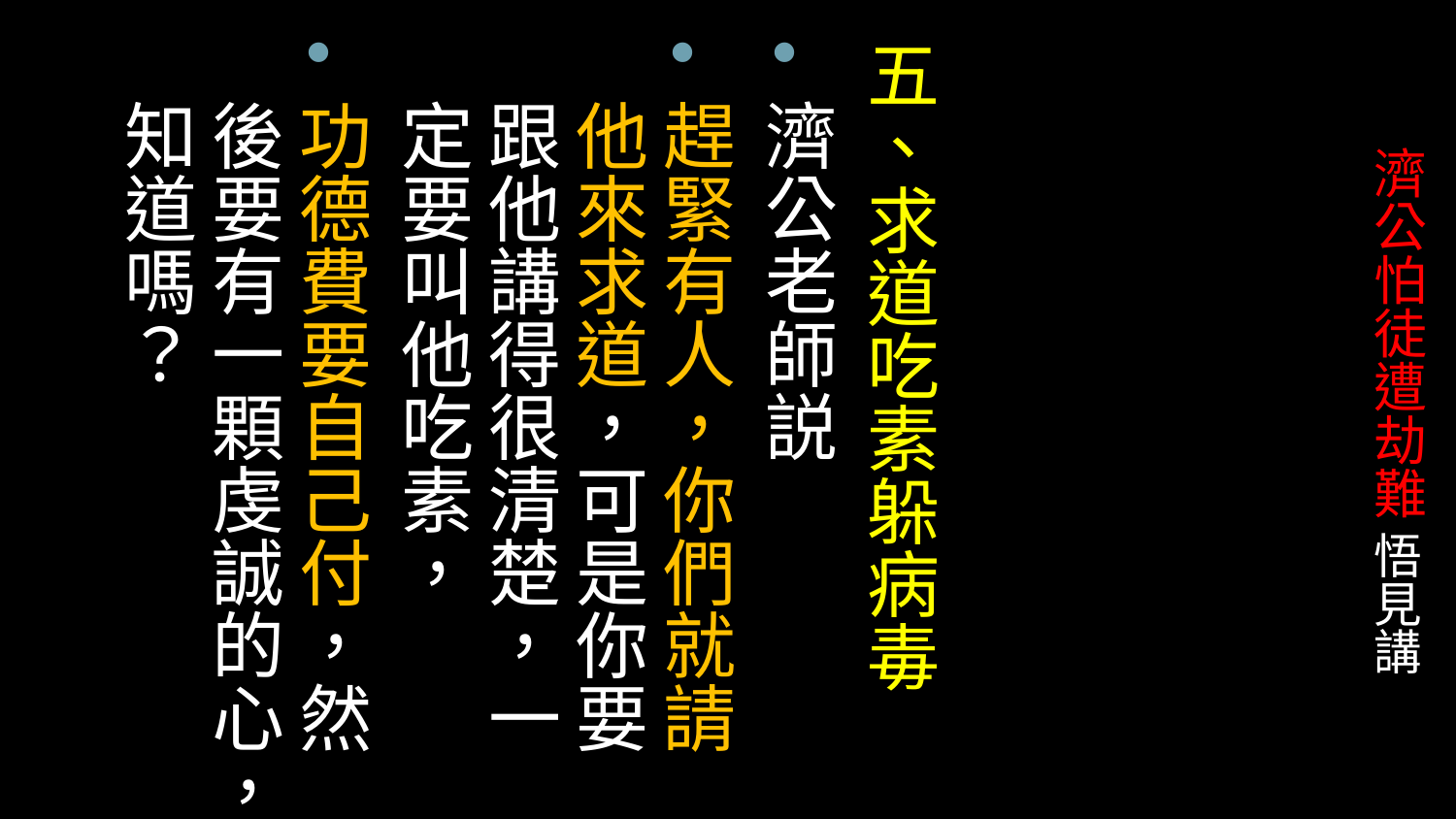

五、求道吃素躲病毒
濟公老師説
趕緊有人，你們就請他來求道，可是你要跟他講得很清楚，一定要叫他吃素，
功德費要自己付，然後要有一顆虔誠的心，知道嗎？

# 濟公怕徒遭劫難 悟見講